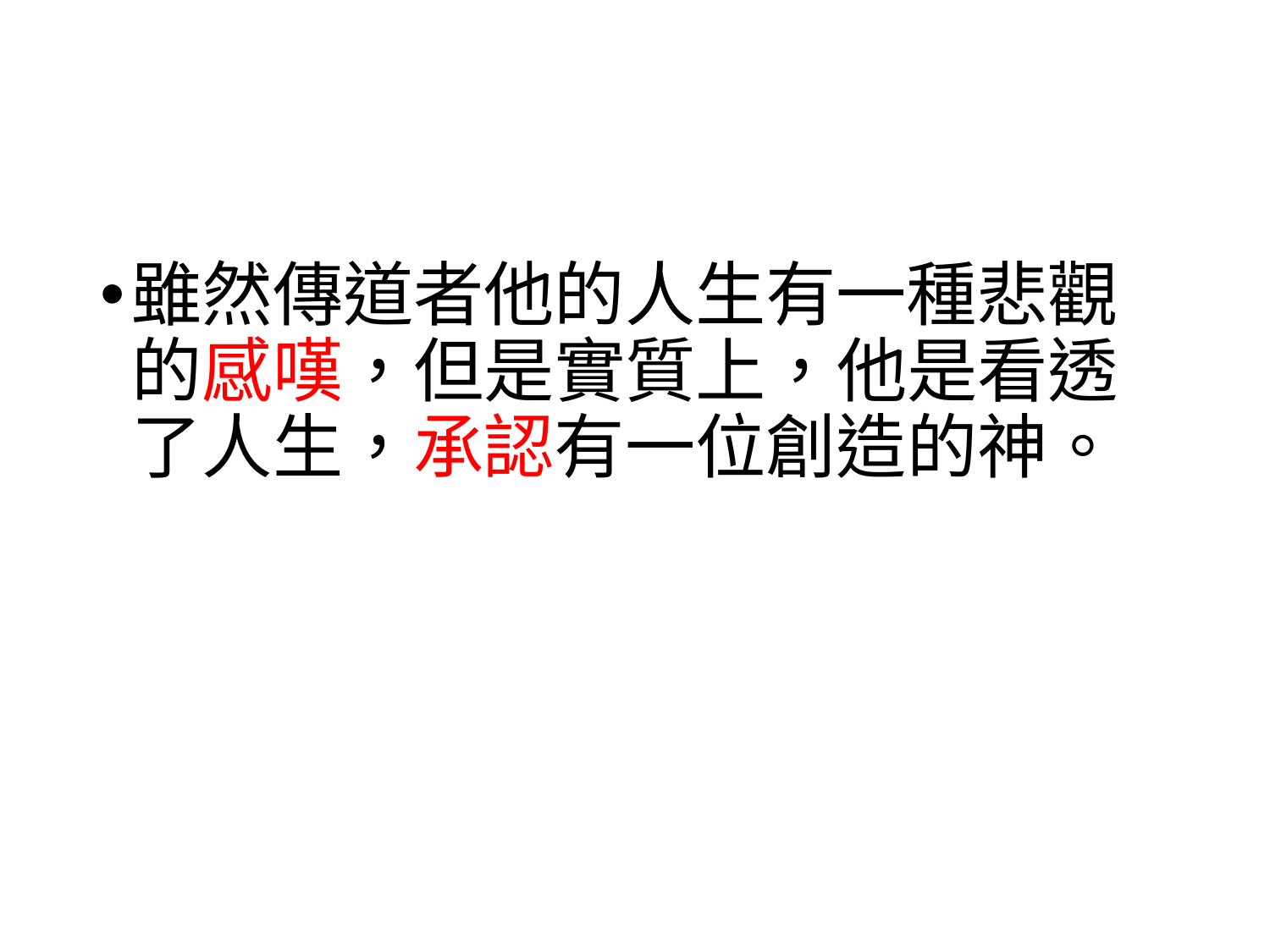

#
雖然傳道者他的人生有一種悲觀的感嘆，但是實質上，他是看透了人生，承認有一位創造的神。